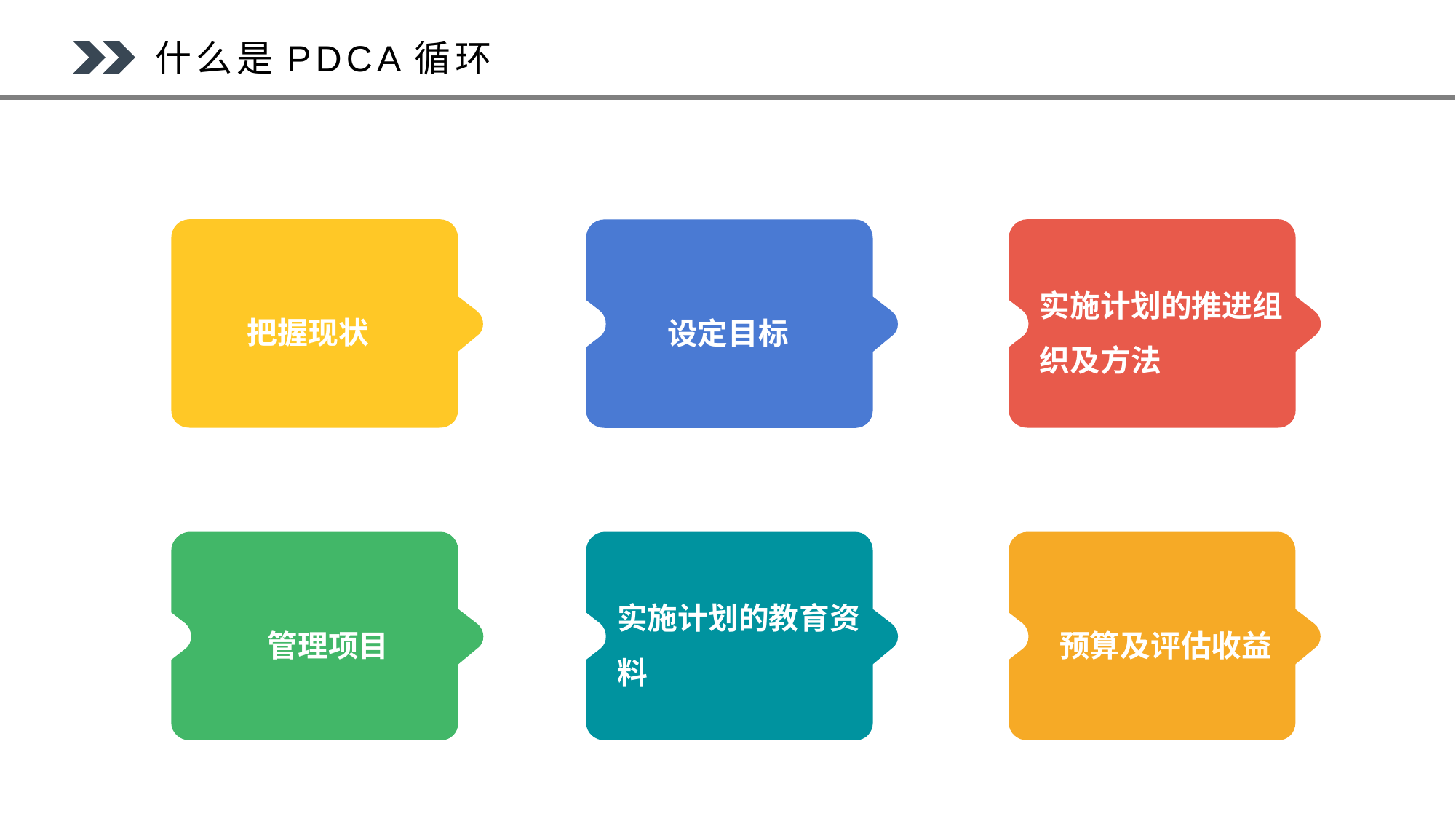

什么是PDCA循环

实施计划的推进组织及方法
把握现状
设定目标

实施计划的教育资料
管理项目
预算及评估收益

PPT下载 http://www.PPT818.com/xiazai/